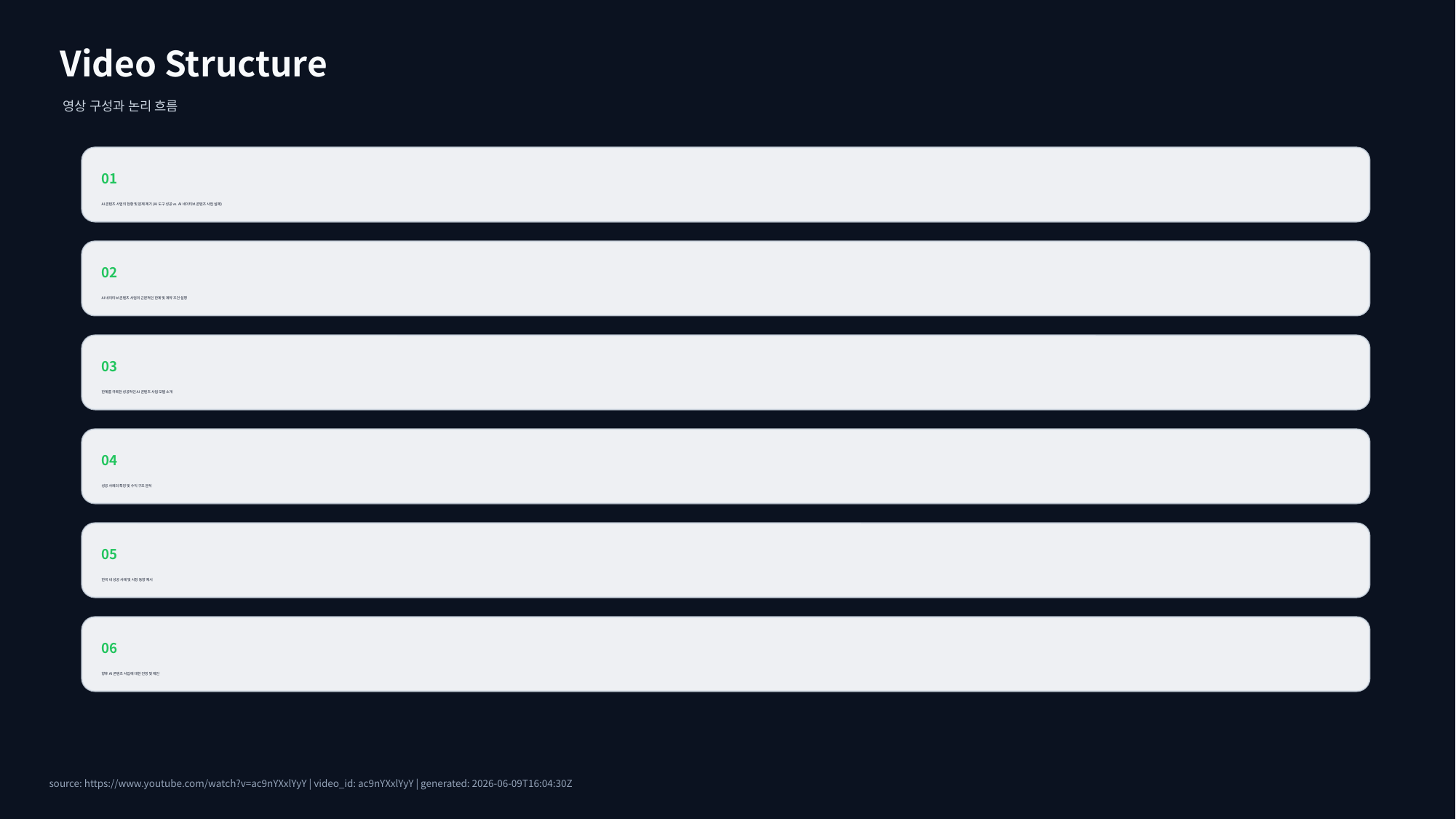

Video Structure
영상 구성과 논리 흐름

01
AI 콘텐츠 사업의 현황 및 문제 제기 (AI 도구 성공 vs. AI 네이티브 콘텐츠 사업 실패)

02
AI 네이티브 콘텐츠 사업의 근본적인 한계 및 제약 조건 설명

03
한계를 극복한 성공적인 AI 콘텐츠 사업 모델 소개

04
성공 사례의 특징 및 수익 구조 분석

05
한국 내 성공 사례 및 시장 동향 제시

06
향후 AI 콘텐츠 사업에 대한 전망 및 제언
source: https://www.youtube.com/watch?v=ac9nYXxlYyY | video_id: ac9nYXxlYyY | generated: 2026-06-09T16:04:30Z